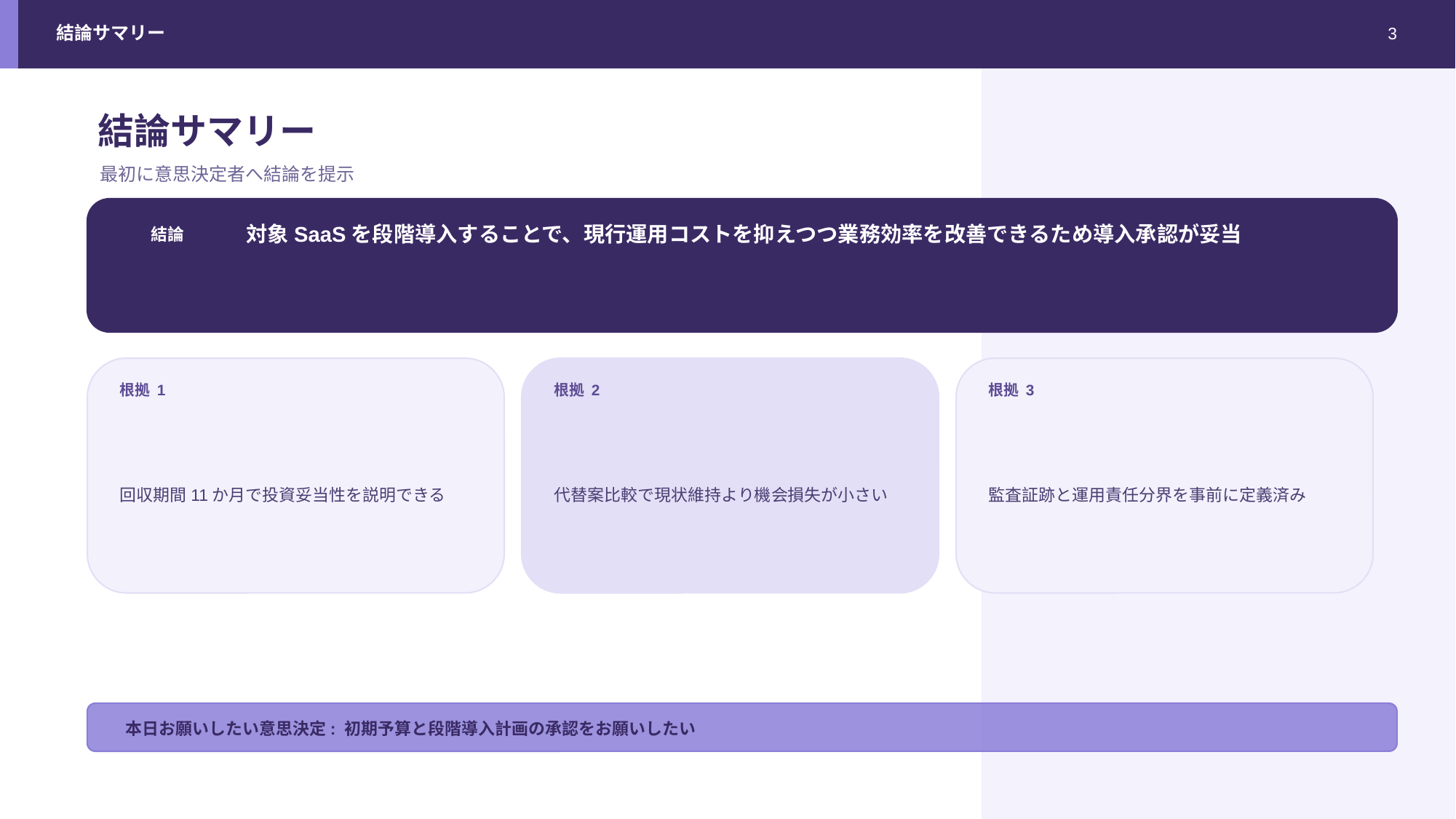

結論サマリー
3

結論サマリー
最初に意思決定者へ結論を提示

対象SaaSを段階導入することで、現行運用コストを抑えつつ業務効率を改善できるため導入承認が妥当
結論

根拠 1
根拠 2
根拠 3
回収期間11か月で投資妥当性を説明できる
代替案比較で現状維持より機会損失が小さい
監査証跡と運用責任分界を事前に定義済み

本日お願いしたい意思決定: 初期予算と段階導入計画の承認をお願いしたい